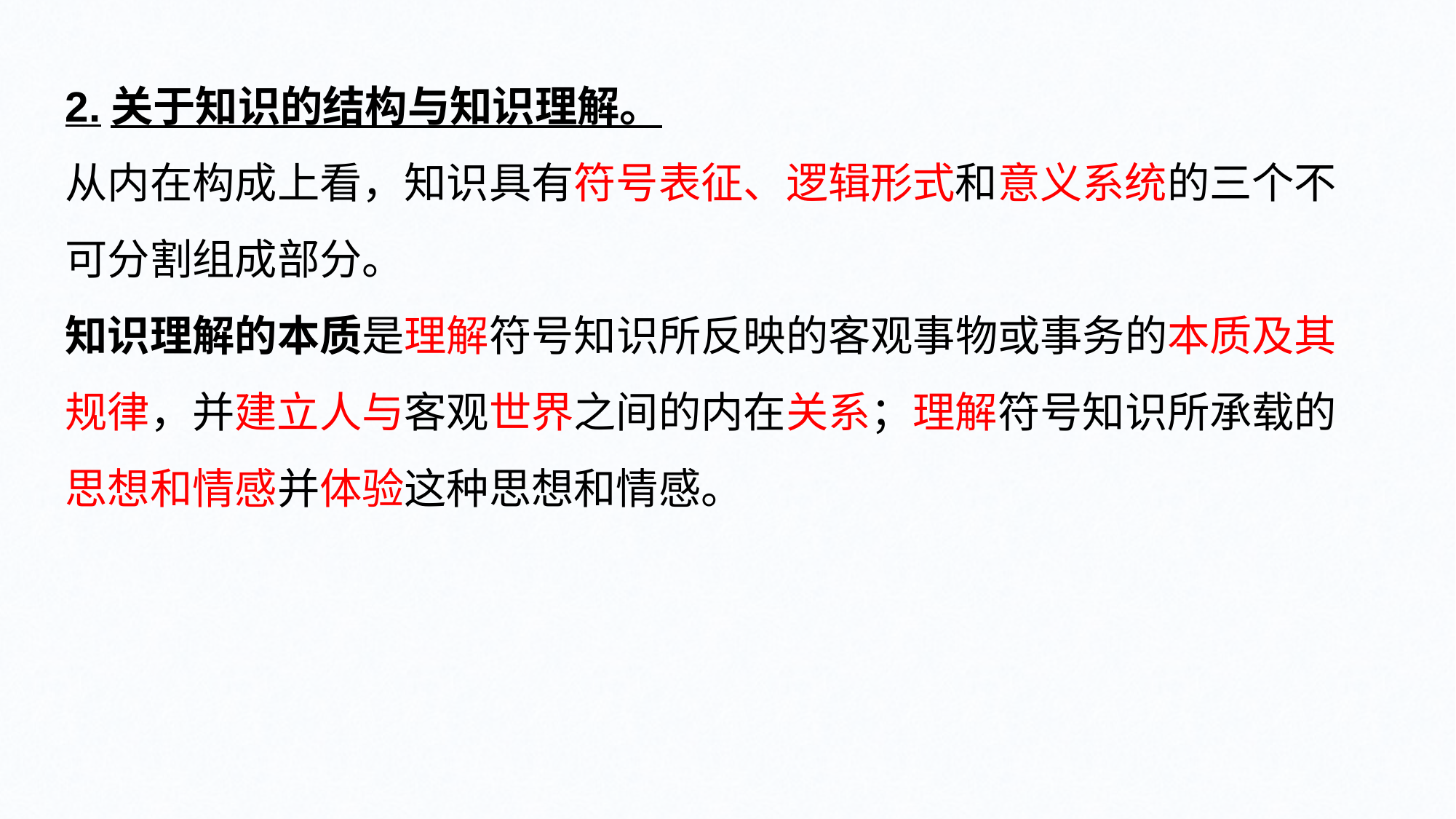

2.关于知识的结构与知识理解。
从内在构成上看，知识具有符号表征、逻辑形式和意义系统的三个不可分割组成部分。
知识理解的本质是理解符号知识所反映的客观事物或事务的本质及其规律，并建立人与客观世界之间的内在关系；理解符号知识所承载的思想和情感并体验这种思想和情感。